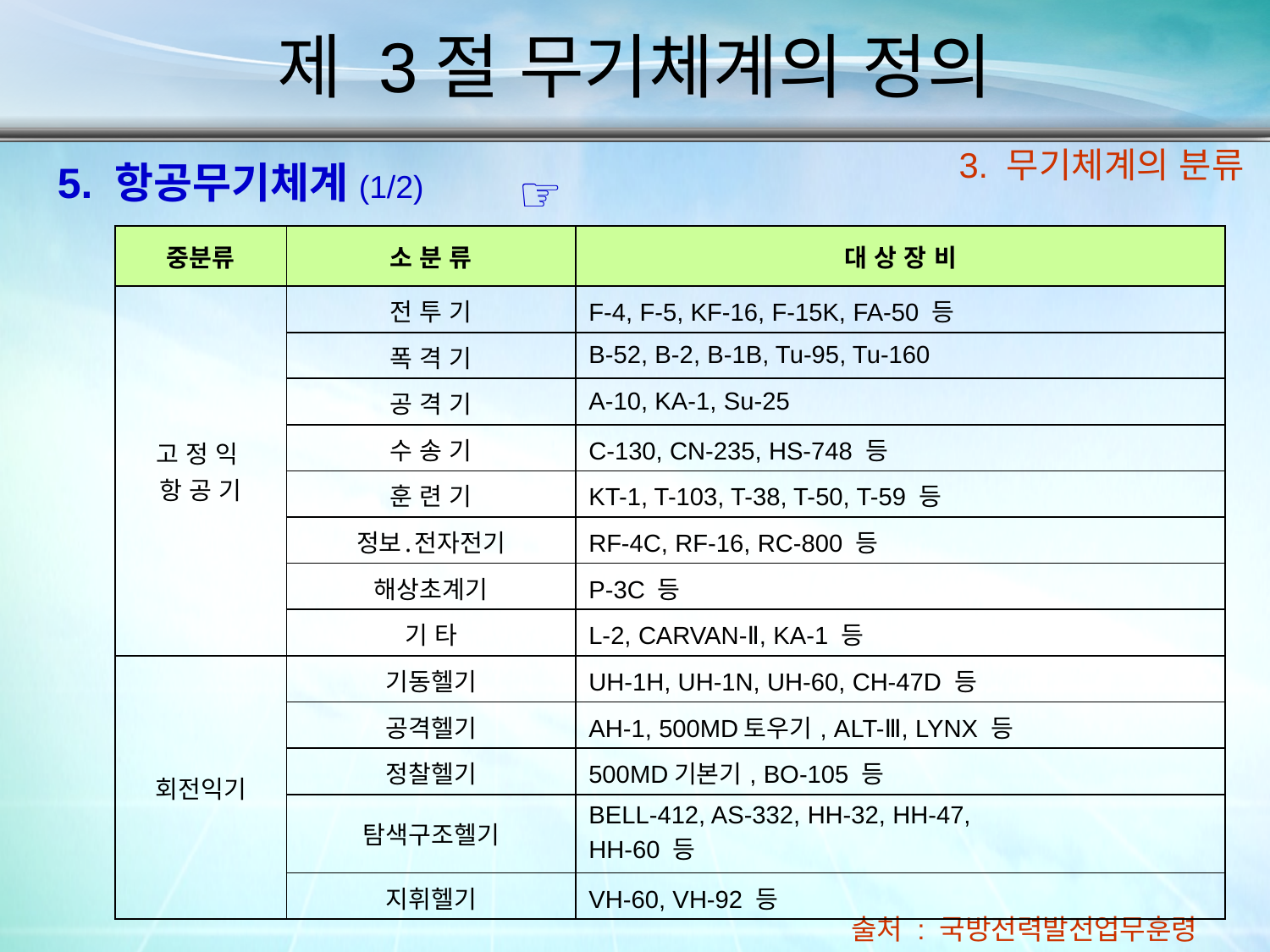

제 3절 무기체계의 정의
3. 무기체계의 분류
5. 항공무기체계(1/2)
☞
| 중분류 | 소 분 류 | 대 상 장 비 |
| --- | --- | --- |
| 고 정 익 항 공 기 | 전 투 기 | F-4, F-5, KF-16, F-15K, FA-50 등 |
|  | 폭 격 기 | B-52, B-2, B-1B, Tu-95, Tu-160 |
|  | 공 격 기 | A-10, KA-1, Su-25 |
|  | 수 송 기 | C-130, CN-235, HS-748 등 |
|  | 훈 련 기 | KT-1, T-103, T-38, T-50, T-59 등 |
|  | 정보․전자전기 | RF-4C, RF-16, RC-800 등 |
|  | 해상초계기 | P-3C 등 |
|  | 기 타 | L-2, CARVAN-Ⅱ, KA-1 등 |
| 회전익기 | 기동헬기 | UH-1H, UH-1N, UH-60, CH-47D 등 |
|  | 공격헬기 | AH-1, 500MD토우기, ALT-Ⅲ, LYNX 등 |
|  | 정찰헬기 | 500MD기본기, BO-105 등 |
|  | 탐색구조헬기 | BELL-412, AS-332, HH-32, HH-47, HH-60 등 |
|  | 지휘헬기 | VH-60, VH-92 등 |
출처 : 국방전력발전업무훈령